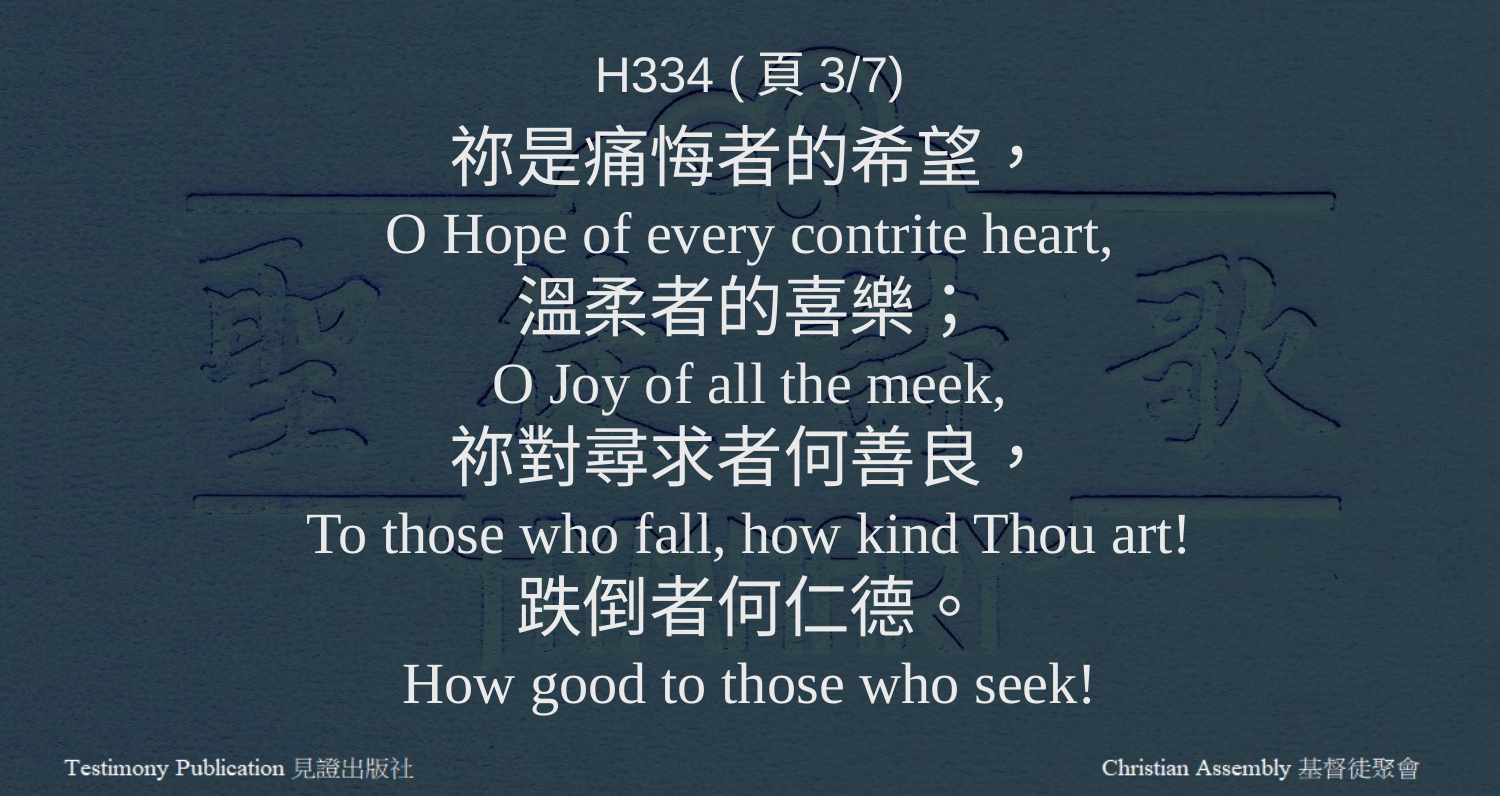

H334 (頁3/7)
祢是痛悔者的希望，
O Hope of every contrite heart,
溫柔者的喜樂；
O Joy of all the meek,
祢對尋求者何善良，
To those who fall, how kind Thou art!
跌倒者何仁德。
How good to those who seek!